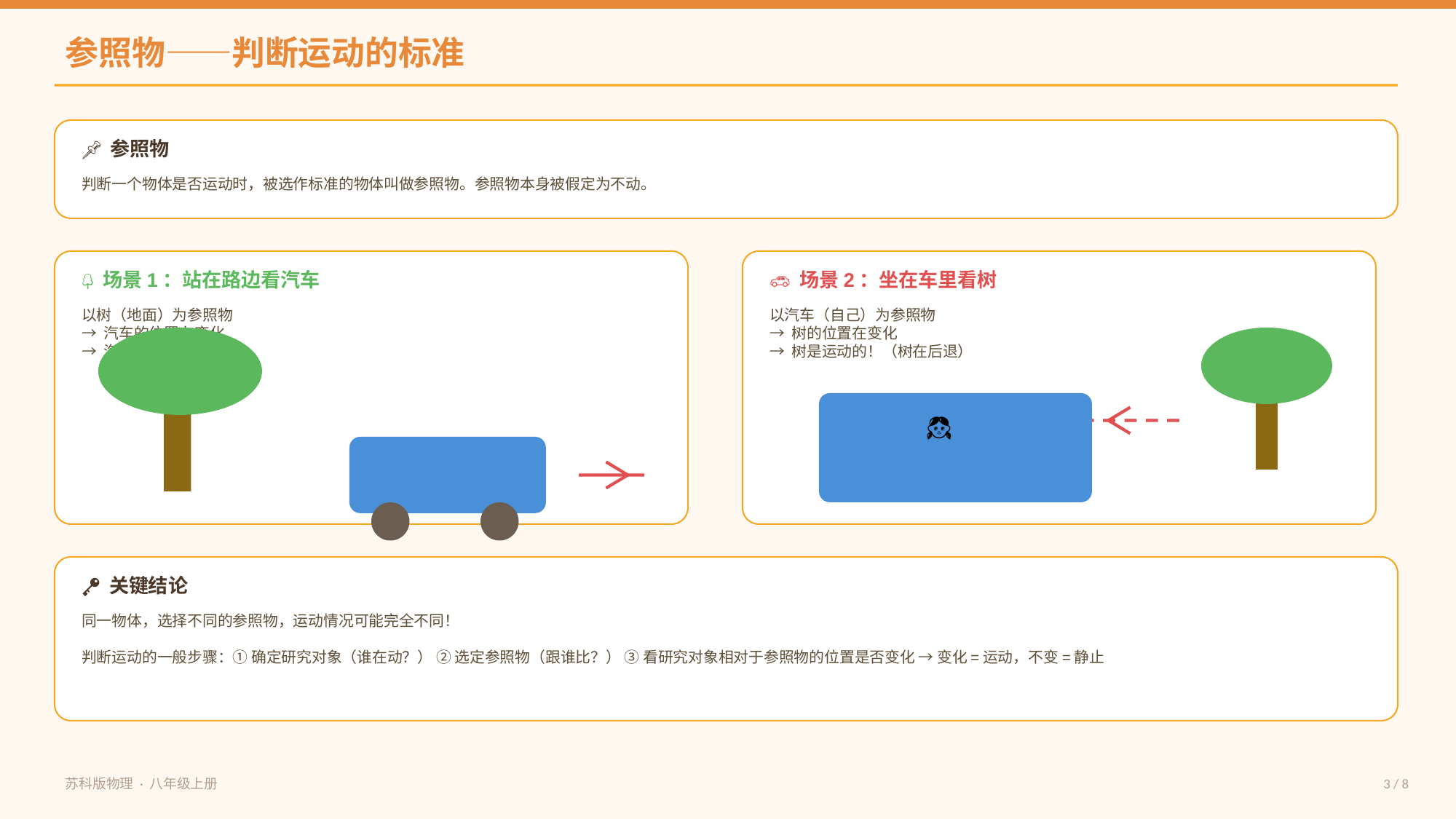

参照物——判断运动的标准

📌 参照物
判断一个物体是否运动时，被选作标准的物体叫做参照物。参照物本身被假定为不动。

🌳 场景1：站在路边看汽车
🚗 场景2：坐在车里看树
以树（地面）为参照物
→ 汽车的位置在变化
→ 汽车是运动的
以汽车（自己）为参照物
→ 树的位置在变化
→ 树是运动的！（树在后退）

👧

🔑 关键结论
同一物体，选择不同的参照物，运动情况可能完全不同！

判断运动的一般步骤：① 确定研究对象（谁在动？） ② 选定参照物（跟谁比？） ③ 看研究对象相对于参照物的位置是否变化 → 变化=运动，不变=静止
苏科版物理 · 八年级上册
3 / 8